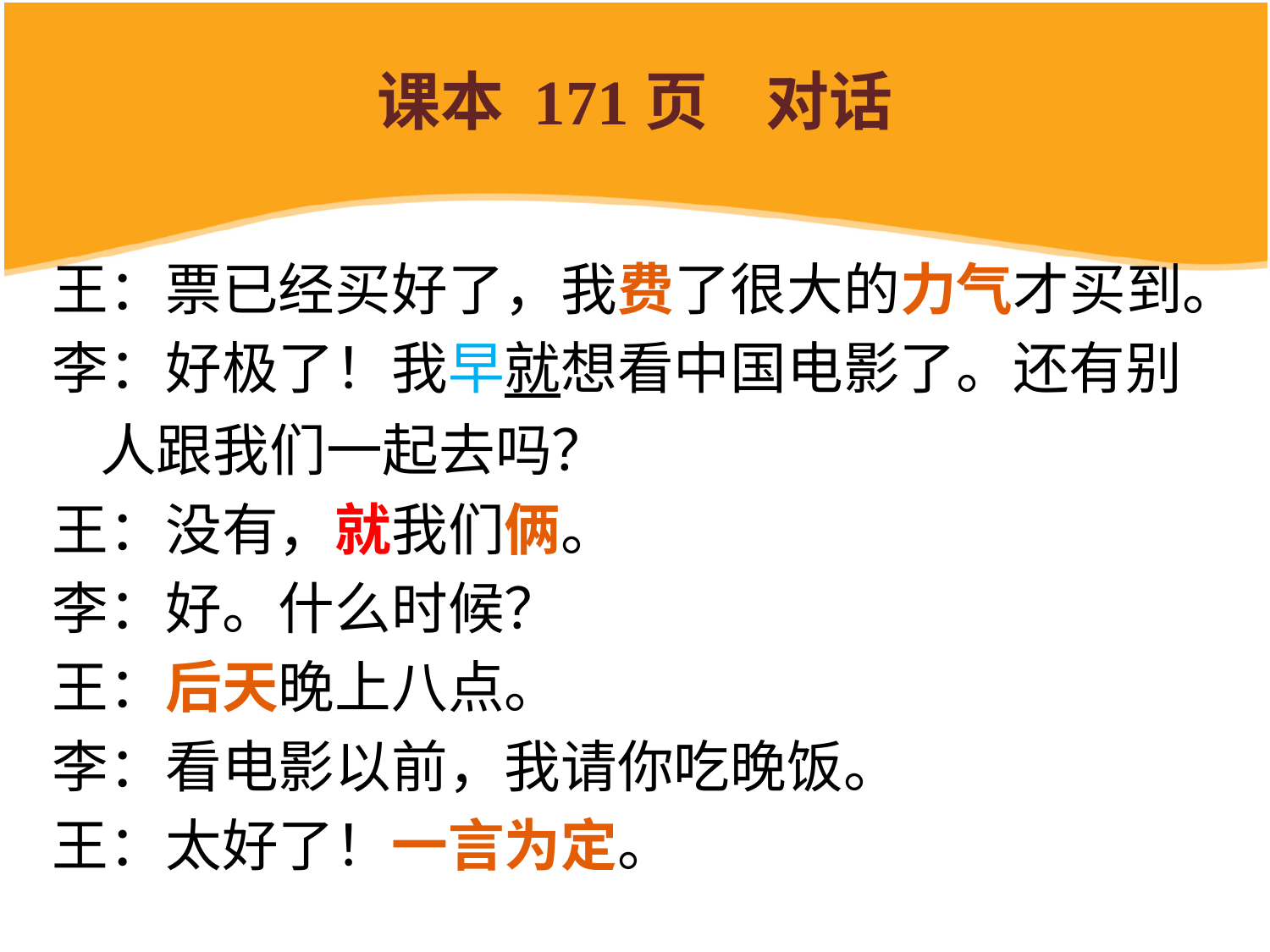

课本 171页    对话

王：票已经买好了，我费了很大的力气才买到。
李：好极了！我早就想看中国电影了。还有别人跟我们一起去吗？
王：没有，就我们俩。
李：好。什么时候？
王：后天晚上八点。
李：看电影以前，我请你吃晚饭。
王：太好了！一言为定。